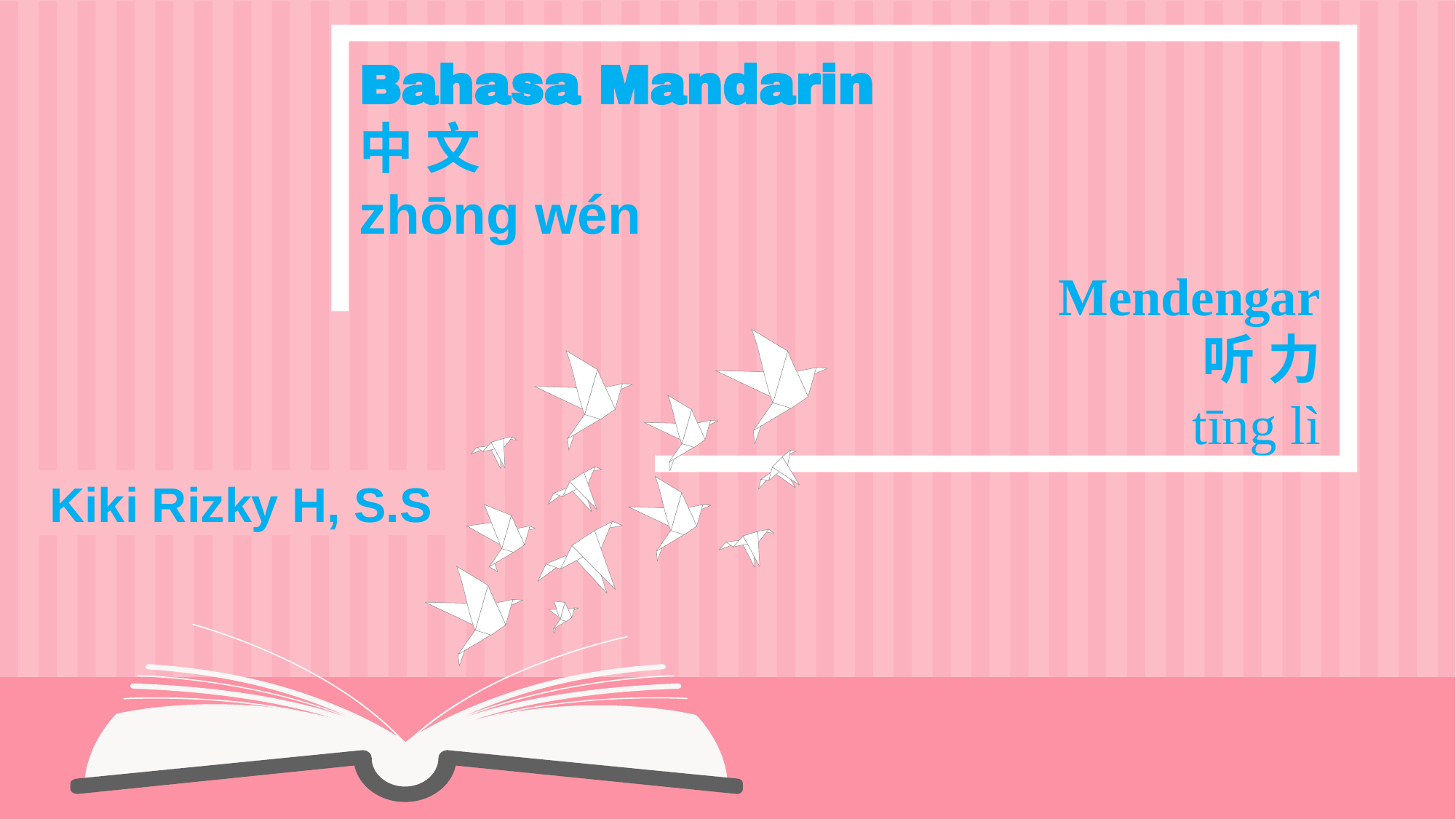

Bahasa Mandarin
中 文
zhōng wén
Mendengar
听 力
tīng lì

Kiki Rizky H, S.S